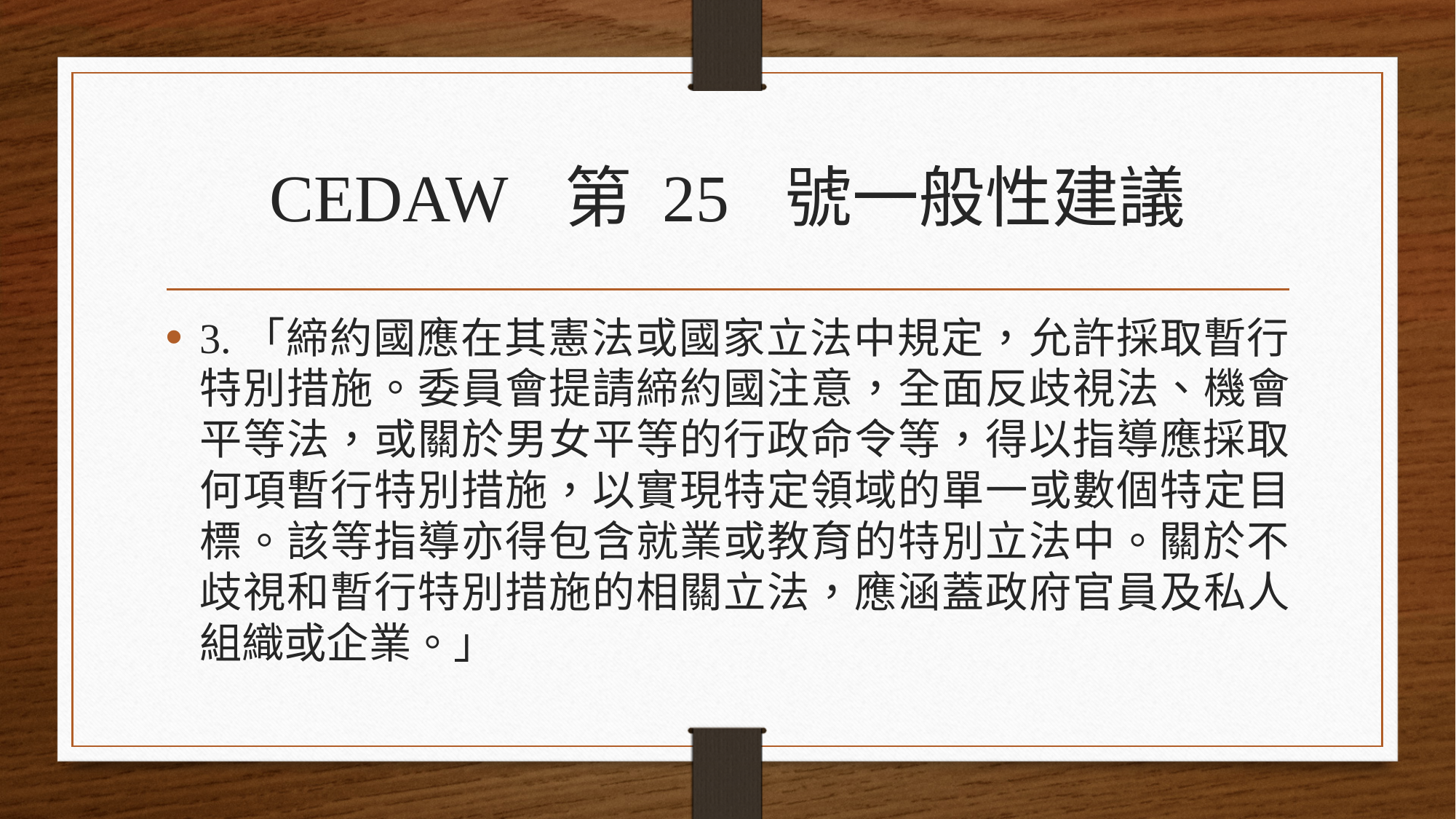

# CEDAW 第 25 號一般性建議
3.「締約國應在其憲法或國家立法中規定，允許採取暫行特別措施。委員會提請締約國注意，全面反歧視法、機會平等法，或關於男女平等的行政命令等，得以指導應採取何項暫行特別措施，以實現特定領域的單一或數個特定目標。該等指導亦得包含就業或教育的特別立法中。關於不歧視和暫行特別措施的相關立法，應涵蓋政府官員及私人組織或企業。」